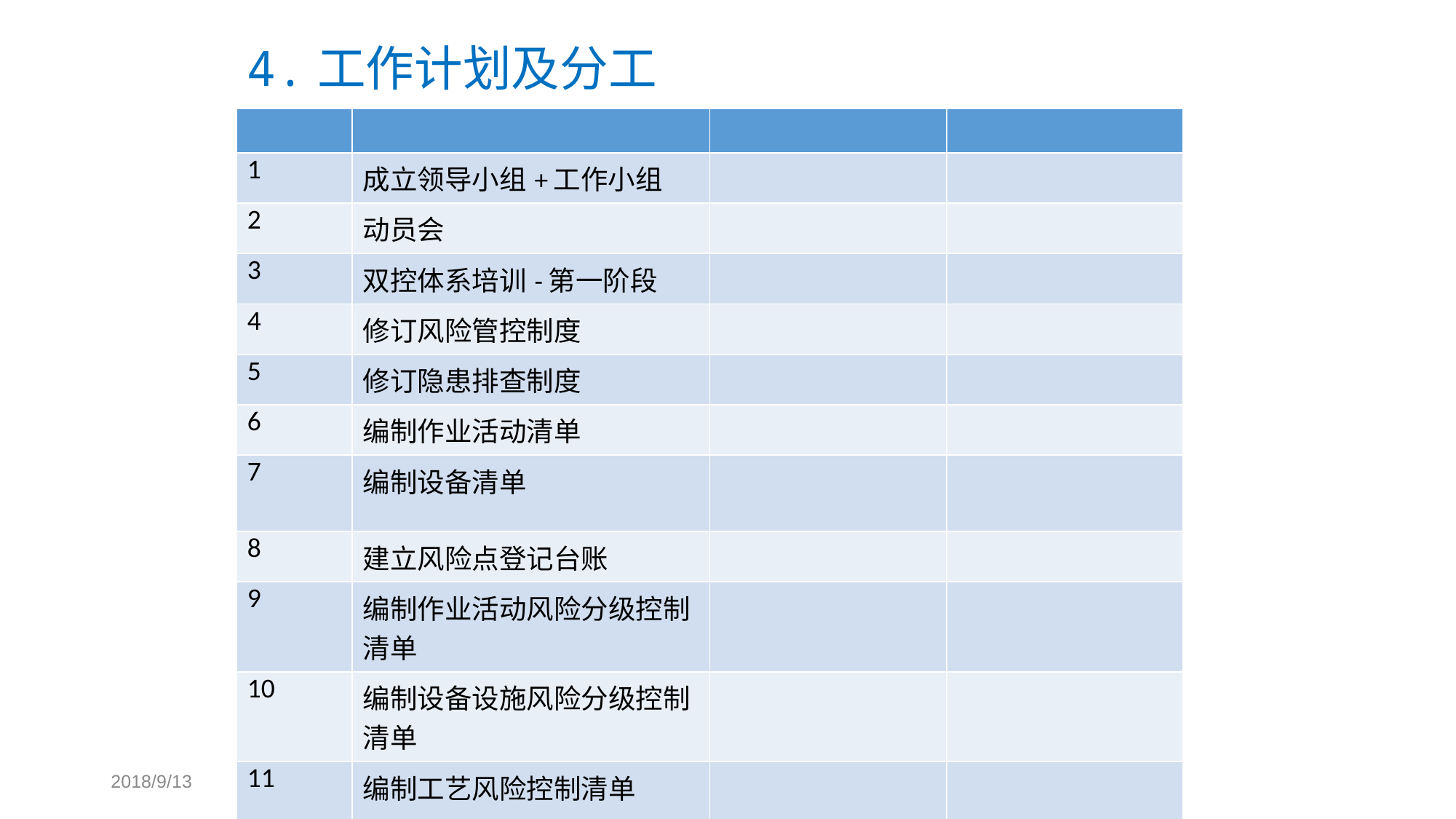

# 4.工作计划及分工
|  |  |  |  |
| --- | --- | --- | --- |
| 1 | 成立领导小组+工作小组 |  |  |
| 2 | 动员会 |  |  |
| 3 | 双控体系培训-第一阶段 |  |  |
| 4 | 修订风险管控制度 |  |  |
| 5 | 修订隐患排查制度 |  |  |
| 6 | 编制作业活动清单 |  |  |
| 7 | 编制设备清单 |  |  |
| 8 | 建立风险点登记台账 |  |  |
| 9 | 编制作业活动风险分级控制清单 |  |  |
| 10 | 编制设备设施风险分级控制清单 |  |  |
| 11 | 编制工艺风险控制清单 |  |  |
| 12 | 编制风险措施控制台账 |  |  |
2018/9/13